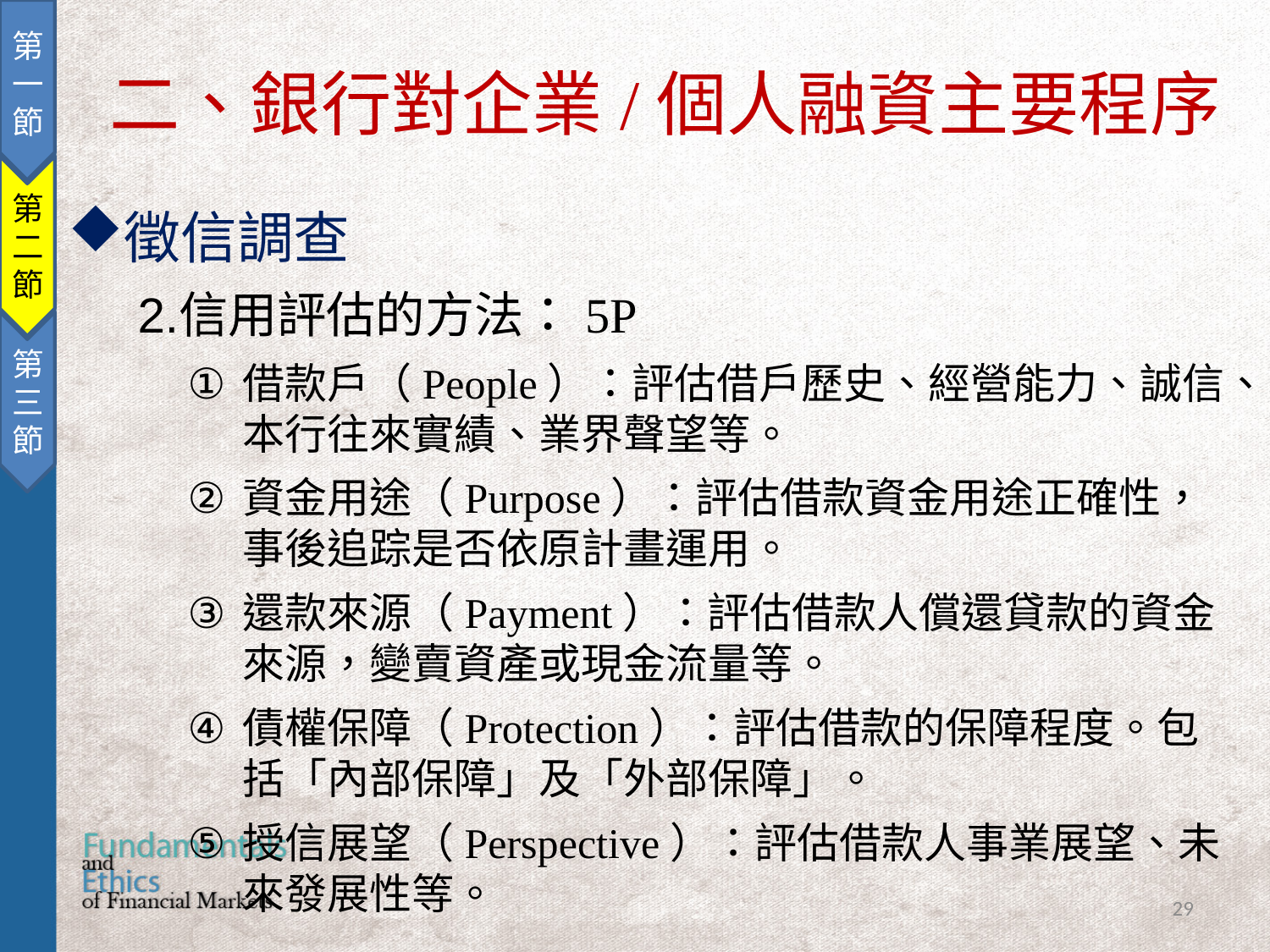

第一節
第二節
第三節
二、銀行對企業/個人融資主要程序
徵信調查
信用評估的方法：5P
借款戶（People）：評估借戶歷史、經營能力、誠信、本行往來實績、業界聲望等。
資金用途（Purpose）：評估借款資金用途正確性，事後追踪是否依原計畫運用。
還款來源（Payment）：評估借款人償還貸款的資金來源，變賣資產或現金流量等。
債權保障（Protection）：評估借款的保障程度。包括「內部保障」及「外部保障」。
授信展望（Perspective）：評估借款人事業展望、未來發展性等。

29